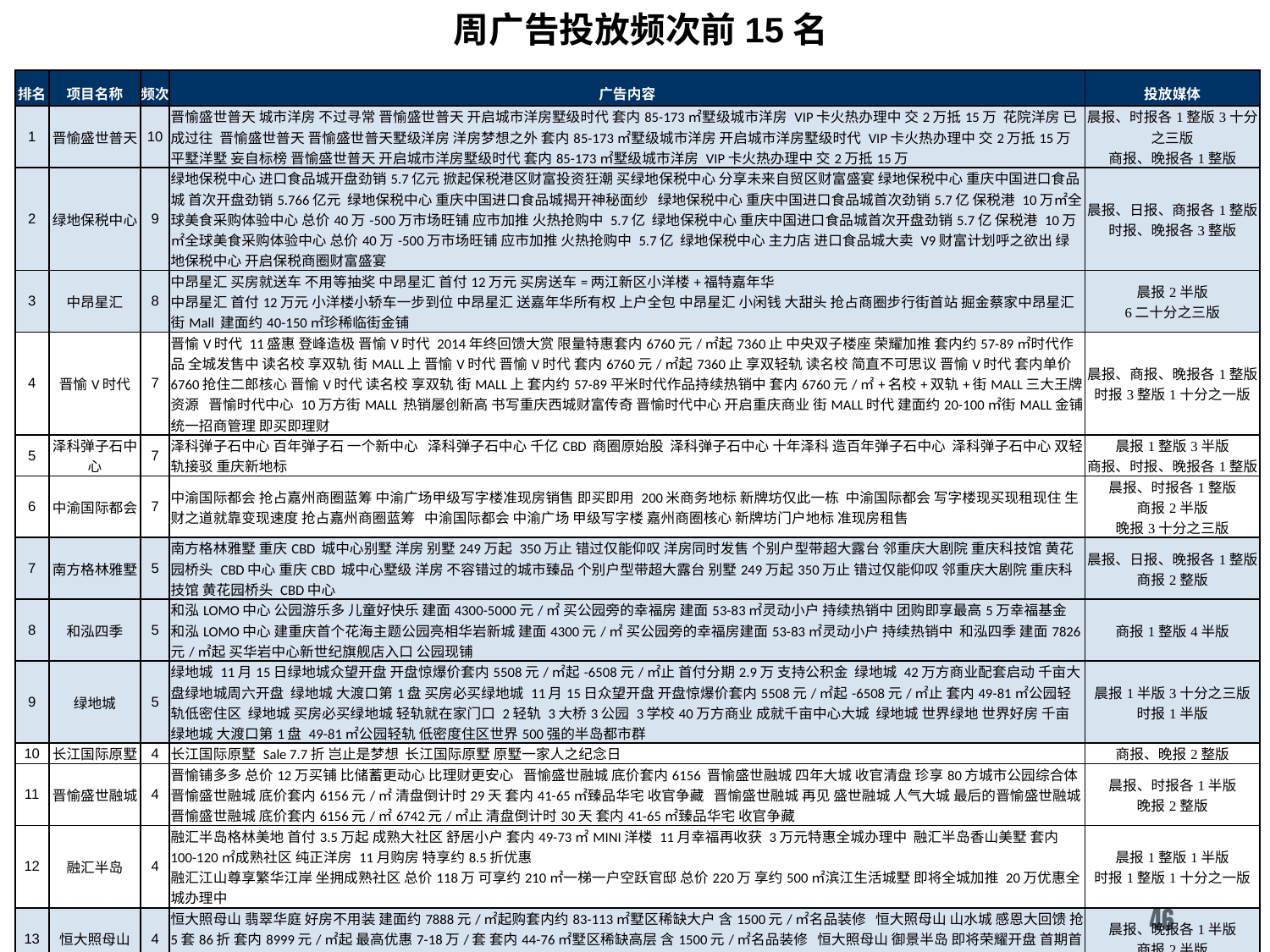

周广告投放频次前15名
| 排名 | 项目名称 | 频次 | 广告内容 | 投放媒体 |
| --- | --- | --- | --- | --- |
| 1 | 晋愉盛世普天 | 10 | 晋愉盛世普天 城市洋房 不过寻常 晋愉盛世普天 开启城市洋房墅级时代 套内85-173㎡墅级城市洋房 VIP卡火热办理中 交2万抵15万 花院洋房 已成过往 晋愉盛世普天 晋愉盛世普天墅级洋房 洋房梦想之外 套内85-173㎡墅级城市洋房 开启城市洋房墅级时代 VIP卡火热办理中 交2万抵15万 平墅洋墅 妄自标榜 晋愉盛世普天 开启城市洋房墅级时代 套内85-173㎡墅级城市洋房 VIP卡火热办理中 交2万抵15万 | 晨报、时报各1整版3十分之三版 商报、晚报各1整版 |
| 2 | 绿地保税中心 | 9 | 绿地保税中心 进口食品城开盘劲销5.7亿元 掀起保税港区财富投资狂潮 买绿地保税中心 分享未来自贸区财富盛宴 绿地保税中心 重庆中国进口食品城 首次开盘劲销5.766亿元 绿地保税中心 重庆中国进口食品城揭开神秘面纱 绿地保税中心 重庆中国进口食品城首次劲销5.7亿 保税港 10万㎡全球美食采购体验中心 总价40万-500万市场旺铺 应市加推 火热抢购中 5.7亿 绿地保税中心 重庆中国进口食品城首次开盘劲销5.7亿 保税港 10万㎡全球美食采购体验中心 总价40万-500万市场旺铺 应市加推 火热抢购中 5.7亿 绿地保税中心 主力店 进口食品城大卖 V9财富计划呼之欲出 绿地保税中心 开启保税商圈财富盛宴 | 晨报、日报、商报各1整版 时报、晚报各3整版 |
| 3 | 中昂星汇 | 8 | 中昂星汇 买房就送车 不用等抽奖 中昂星汇 首付12万元 买房送车=两江新区小洋楼+福特嘉年华 中昂星汇 首付12万元 小洋楼小轿车一步到位 中昂星汇 送嘉年华所有权 上户全包 中昂星汇 小闲钱 大甜头 抢占商圈步行街首站 掘金蔡家中昂星汇街Mall 建面约40-150㎡珍稀临街金铺 | 晨报2半版 6二十分之三版 |
| 4 | 晋愉V时代 | 7 | 晋愉V时代 11盛惠 登峰造极 晋愉V时代 2014年终回馈大赏 限量特惠套内6760元/㎡起7360止 中央双子楼座 荣耀加推 套内约57-89㎡时代作品 全城发售中 读名校 享双轨 街MALL上 晋愉V时代 晋愉V时代 套内6760元/㎡起7360止 享双轻轨 读名校 简直不可思议 晋愉V时代 套内单价6760抢住二郎核心 晋愉V时代 读名校 享双轨 街MALL上 套内约57-89平米时代作品持续热销中 套内6760元/㎡+名校+双轨+街MALL三大王牌资源 晋愉时代中心 10万方街MALL 热销屡创新高 书写重庆西城财富传奇 晋愉时代中心 开启重庆商业 街MALL时代 建面约20-100㎡街MALL金铺 统一招商管理 即买即理财 | 晨报、商报、晚报各1整版 时报3整版1十分之一版 |
| 5 | 泽科弹子石中心 | 7 | 泽科弹子石中心 百年弹子石 一个新中心 泽科弹子石中心 千亿CBD 商圈原始股 泽科弹子石中心 十年泽科 造百年弹子石中心 泽科弹子石中心 双轻轨接驳 重庆新地标 | 晨报1整版3半版 商报、时报、晚报各1整版 |
| 6 | 中渝国际都会 | 7 | 中渝国际都会 抢占嘉州商圈蓝筹 中渝广场甲级写字楼准现房销售 即买即用 200米商务地标 新牌坊仅此一栋 中渝国际都会 写字楼现买现租现住 生财之道就靠变现速度 抢占嘉州商圈蓝筹 中渝国际都会 中渝广场 甲级写字楼 嘉州商圈核心 新牌坊门户地标 准现房租售 | 晨报、时报各1整版 商报2半版 晚报3十分之三版 |
| 7 | 南方格林雅墅 | 5 | 南方格林雅墅 重庆CBD 城中心别墅 洋房 别墅249万起 350万止 错过仅能仰叹 洋房同时发售 个别户型带超大露台 邻重庆大剧院 重庆科技馆 黄花园桥头 CBD中心 重庆CBD 城中心墅级 洋房 不容错过的城市臻品 个别户型带超大露台 别墅249万起350万止 错过仅能仰叹 邻重庆大剧院 重庆科技馆 黄花园桥头 CBD中心 | 晨报、日报、晚报各1整版 商报2整版 |
| 8 | 和泓四季 | 5 | 和泓LOMO中心 公园游乐多 儿童好快乐 建面4300-5000元/㎡ 买公园旁的幸福房 建面53-83㎡灵动小户 持续热销中 团购即享最高5万幸福基金 和泓LOMO中心 建重庆首个花海主题公园亮相华岩新城 建面4300元/㎡ 买公园旁的幸福房建面53-83㎡灵动小户 持续热销中 和泓四季 建面7826元/㎡起 买华岩中心新世纪旗舰店入口 公园现铺 | 商报1整版4半版 |
| 9 | 绿地城 | 5 | 绿地城 11月15日绿地城众望开盘 开盘惊爆价套内5508元/㎡起-6508元/㎡止 首付分期2.9万 支持公积金 绿地城 42万方商业配套启动 千亩大盘绿地城周六开盘 绿地城 大渡口第1盘 买房必买绿地城 11月15日众望开盘 开盘惊爆价套内5508元/㎡起-6508元/㎡止 套内49-81㎡公园轻轨低密住区 绿地城 买房必买绿地城 轻轨就在家门口 2轻轨 3大桥3公园 3学校40万方商业 成就千亩中心大城 绿地城 世界绿地 世界好房 千亩绿地城 大渡口第1盘 49-81㎡公园轻轨 低密度住区世界500强的半岛都市群 | 晨报1半版3十分之三版 时报1半版 |
| 10 | 长江国际原墅 | 4 | 长江国际原墅 Sale 7.7折 岂止是梦想 长江国际原墅 原墅一家人之纪念日 | 商报、晚报2整版 |
| 11 | 晋愉盛世融城 | 4 | 晋愉铺多多 总价12万买铺 比储蓄更动心 比理财更安心 晋愉盛世融城 底价套内6156 晋愉盛世融城 四年大城 收官清盘 珍享80方城市公园综合体 晋愉盛世融城 底价套内6156元/㎡ 清盘倒计时29天 套内41-65㎡臻品华宅 收官争藏 晋愉盛世融城 再见 盛世融城 人气大城 最后的晋愉盛世融城 晋愉盛世融城 底价套内6156元/㎡6742元/㎡止 清盘倒计时30天 套内41-65㎡臻品华宅 收官争藏 | 晨报、时报各1半版 晚报2整版 |
| 12 | 融汇半岛 | 4 | 融汇半岛格林美地 首付3.5万起 成熟大社区 舒居小户 套内49-73㎡MINI洋楼 11月幸福再收获 3万元特惠全城办理中 融汇半岛香山美墅 套内100-120㎡成熟社区 纯正洋房 11月购房 特享约8.5折优惠 融汇江山尊享繁华江岸 坐拥成熟社区 总价118万 可享约210㎡一梯一户空跃官邸 总价220万 享约500㎡滨江生活城墅 即将全城加推 20万优惠全城办理中 | 晨报1整版1半版 时报1整版1十分之一版 |
| 13 | 恒大照母山 | 4 | 恒大照母山 翡翠华庭 好房不用装 建面约7888元/㎡起购套内约83-113㎡墅区稀缺大户 含1500元/㎡名品装修 恒大照母山 山水城 感恩大回馈 抢5套86折 套内8999元/㎡起 最高优惠7-18万/套 套内44-76㎡墅区稀缺高层 含1500元/㎡名品装修 恒大照母山 御景半岛 即将荣耀开盘 首期首付4.7万元起买套内78㎡精装三房 含2000元/㎡名品装修加地暖 现办理VIP卡享开盘特惠85折 公积金贷款助你轻松置业 仅余25席 | 晨报、晚报各1半版 商报2半版 |
| 14 | 保亿丽景紫园 | 4 | 保亿丽景紫园 建面123-270㎡实景公园洋房组团 全新面市 首付首期7万住实景洋房 一年半超长免息分期 现房实景 即买即住 保亿丽景紫园 建面76-123㎡实景公园小洋楼 限量臻稀发售 首付首期4万住高层现房 一年半超长免息分期 150米超大楼间距 俯揽双公园 保亿丽景紫园 为蔡家洋房正名蔡家洋房第站 有天有地有庭院 11月特价房67万 买建面123㎡实景5+1纯洋房 一年半超长免息分期 现房实景 即买即住 保亿丽景紫园 周末抢房还看保亿 全城抄底价仅限5套 建面单价4337元起 5760元止 | 晨报1整版3二十分之三版 |
| 15 | 晋愉江州 | 3 | 晋愉江岸中心 为更绚烂的滨江 蝶变重庆江岸 西重庆 新外滩 50万方城市滨江商业例外之作 总价60万 建面约15-60㎡五好旺铺 全城热销 晋愉江岸中心 重新定义 城市滨江商业 人文娱乐休闲商务 全业态滨江商业集群 晋愉江州 江院 晋愉江州 洋房暖冬 特惠季 总价68万起 买套内104-238㎡城市江院洋房 电商限时团购总价立减 洋房15万 高层10万 | 晨报1双通整版 时报、晚报各1整版 |
46